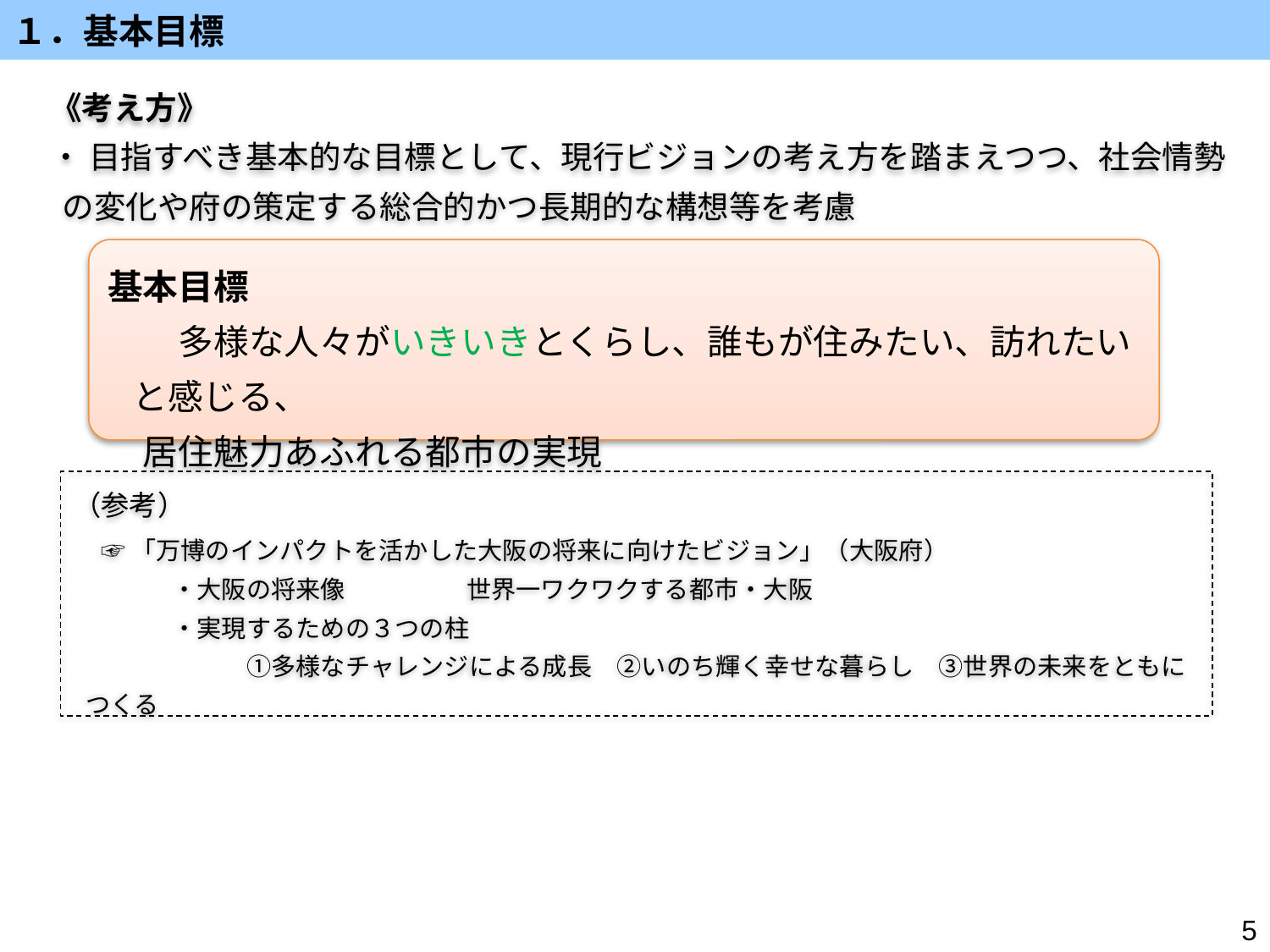

１．基本目標
《考え方》
・ 目指すべき基本的な目標として、現行ビジョンの考え方を踏まえつつ、社会情勢の変化や府の策定する総合的かつ長期的な構想等を考慮

基本目標
　　多様な人々がいきいきとくらし、誰もが住みたい、訪れたいと感じる、
　居住魅力あふれる都市の実現
（参考）
　☞ 「万博のインパクトを活かした大阪の将来に向けたビジョン」（大阪府）
　　　　・大阪の将来像	世界一ワクワクする都市・大阪
　　　　・実現するための３つの柱
　　　　　　　①多様なチャレンジによる成長　②いのち輝く幸せな暮らし　③世界の未来をともにつくる

5